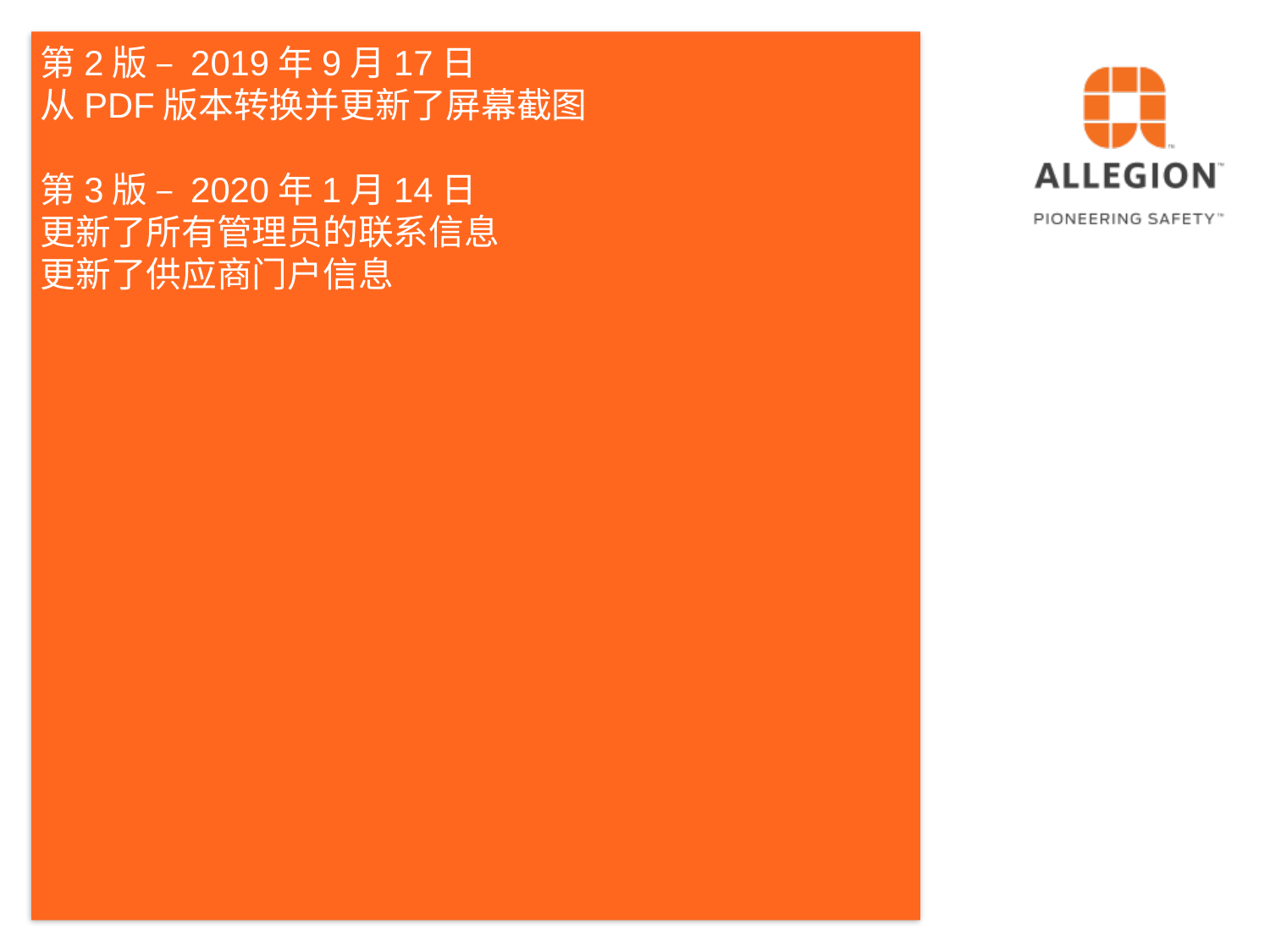

# 第2版 – 2019年9月17日 从PDF版本转换并更新了屏幕截图 第3版 – 2020年1月14日 更新了所有管理员的联系信息 更新了供应商门户信息